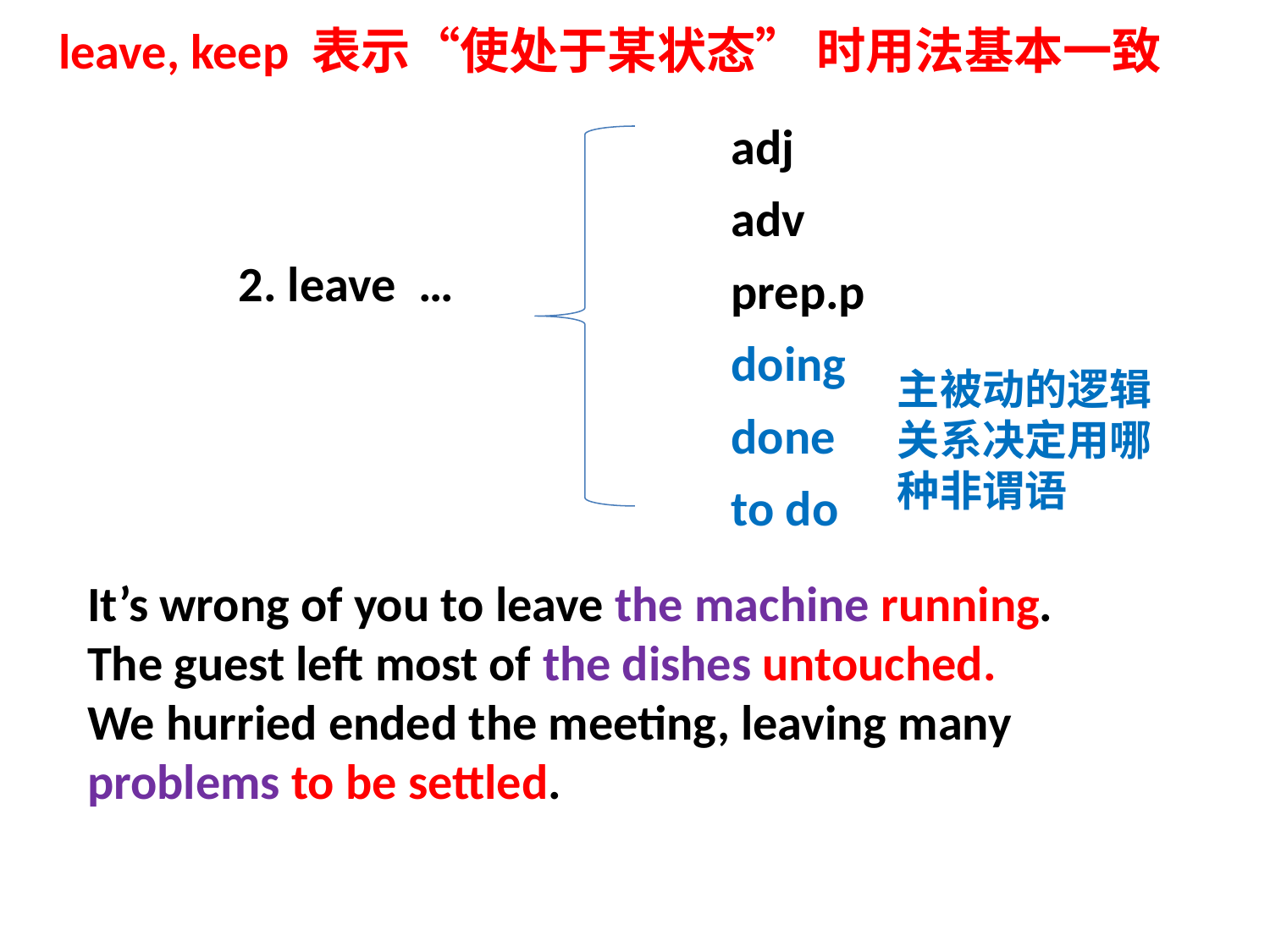

leave, keep 表示“使处于某状态” 时用法基本一致

   adj
   adv
   prep.p
   doing
   done
   to do

 2. leave  …
主被动的逻辑关系决定用哪种非谓语
It’s wrong of you to leave the machine running.
The guest left most of the dishes untouched.
We hurried ended the meeting, leaving many problems to be settled.